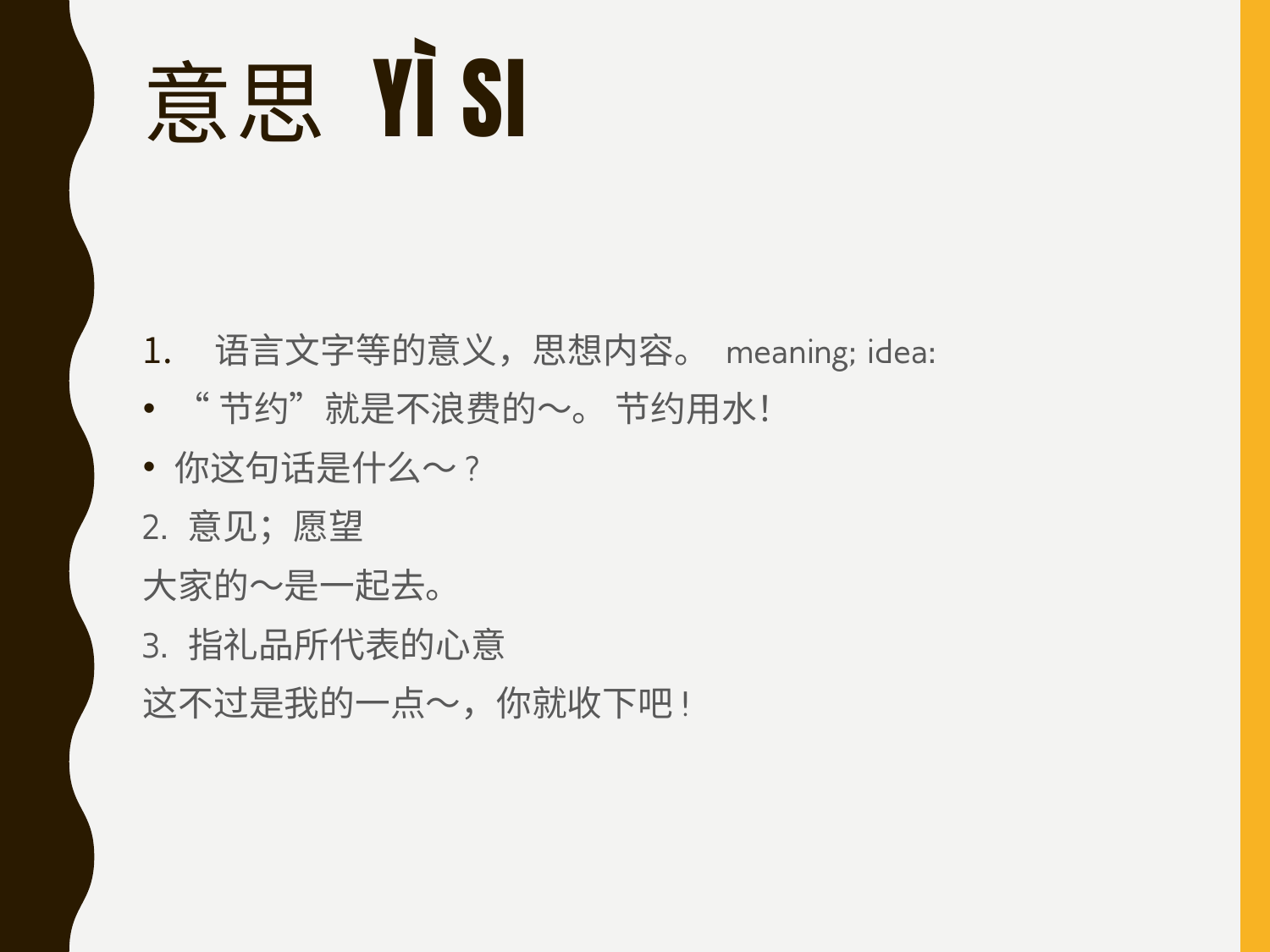

# 意思 yì si
语言文字等的意义，思想内容。 meaning; idea:
“节约”就是不浪费的～。 节约用水！
你这句话是什么～?
2. 意见；愿望
大家的～是一起去。
3. 指礼品所代表的心意
这不过是我的一点～，你就收下吧!